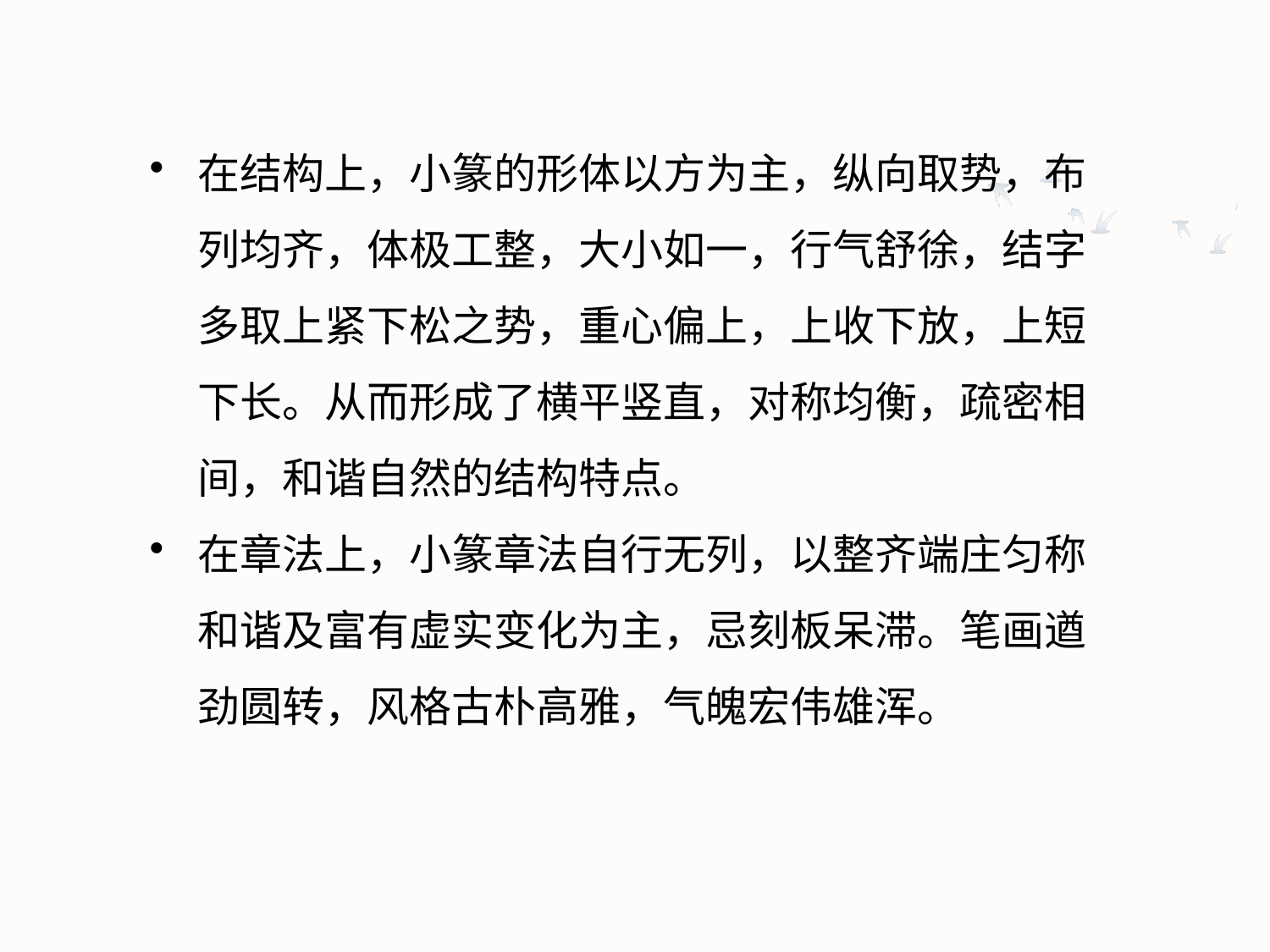

在结构上，小篆的形体以方为主，纵向取势，布列均齐，体极工整，大小如一，行气舒徐，结字多取上紧下松之势，重心偏上，上收下放，上短下长。从而形成了横平竖直，对称均衡，疏密相间，和谐自然的结构特点。
在章法上，小篆章法自行无列，以整齐端庄匀称和谐及富有虚实变化为主，忌刻板呆滞。笔画遒劲圆转，风格古朴高雅，气魄宏伟雄浑。